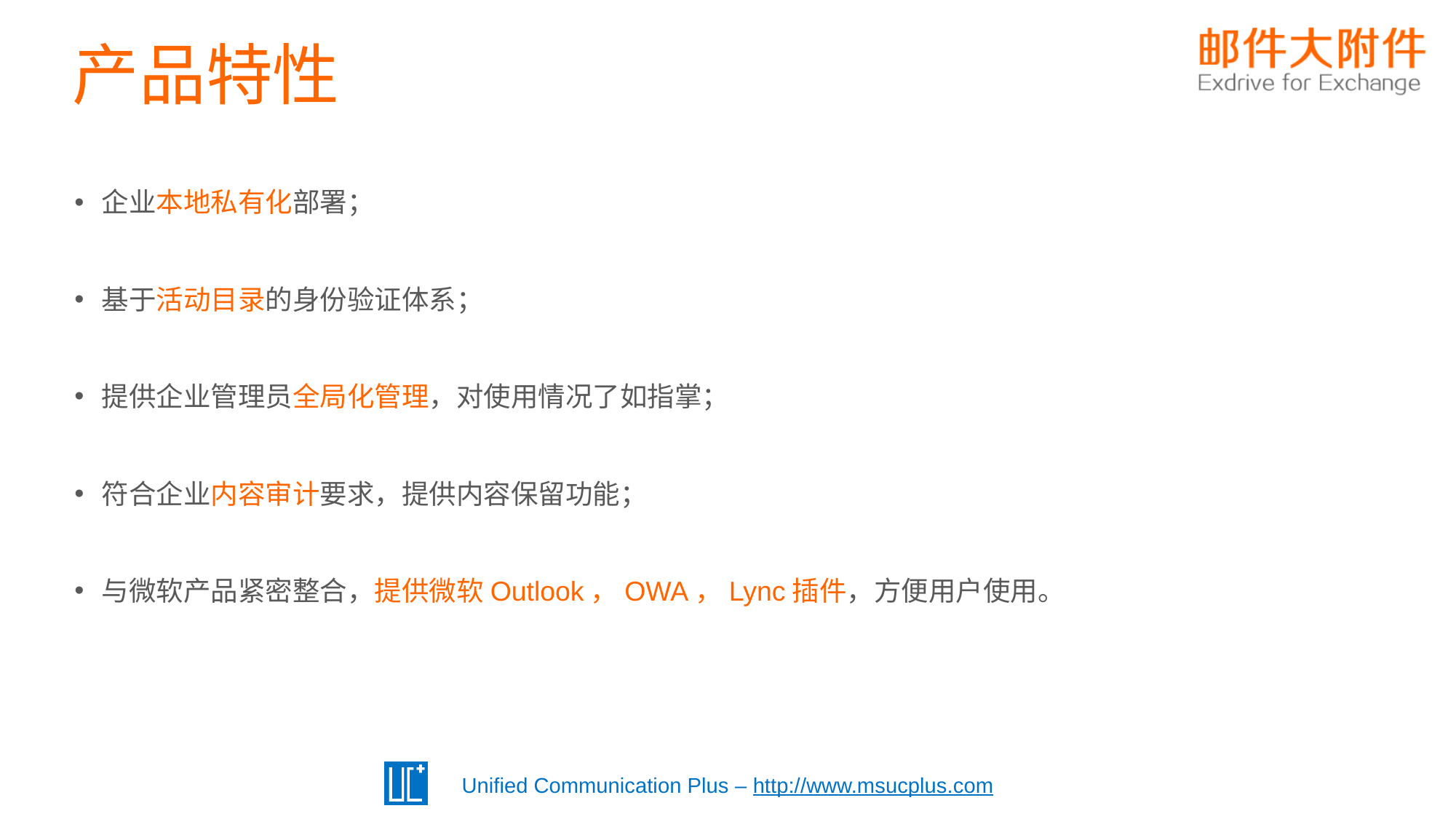

产品特性
企业本地私有化部署；

基于活动目录的身份验证体系；

提供企业管理员全局化管理，对使用情况了如指掌；

符合企业内容审计要求，提供内容保留功能；

与微软产品紧密整合，提供微软Outlook，OWA，Lync插件，方便用户使用。